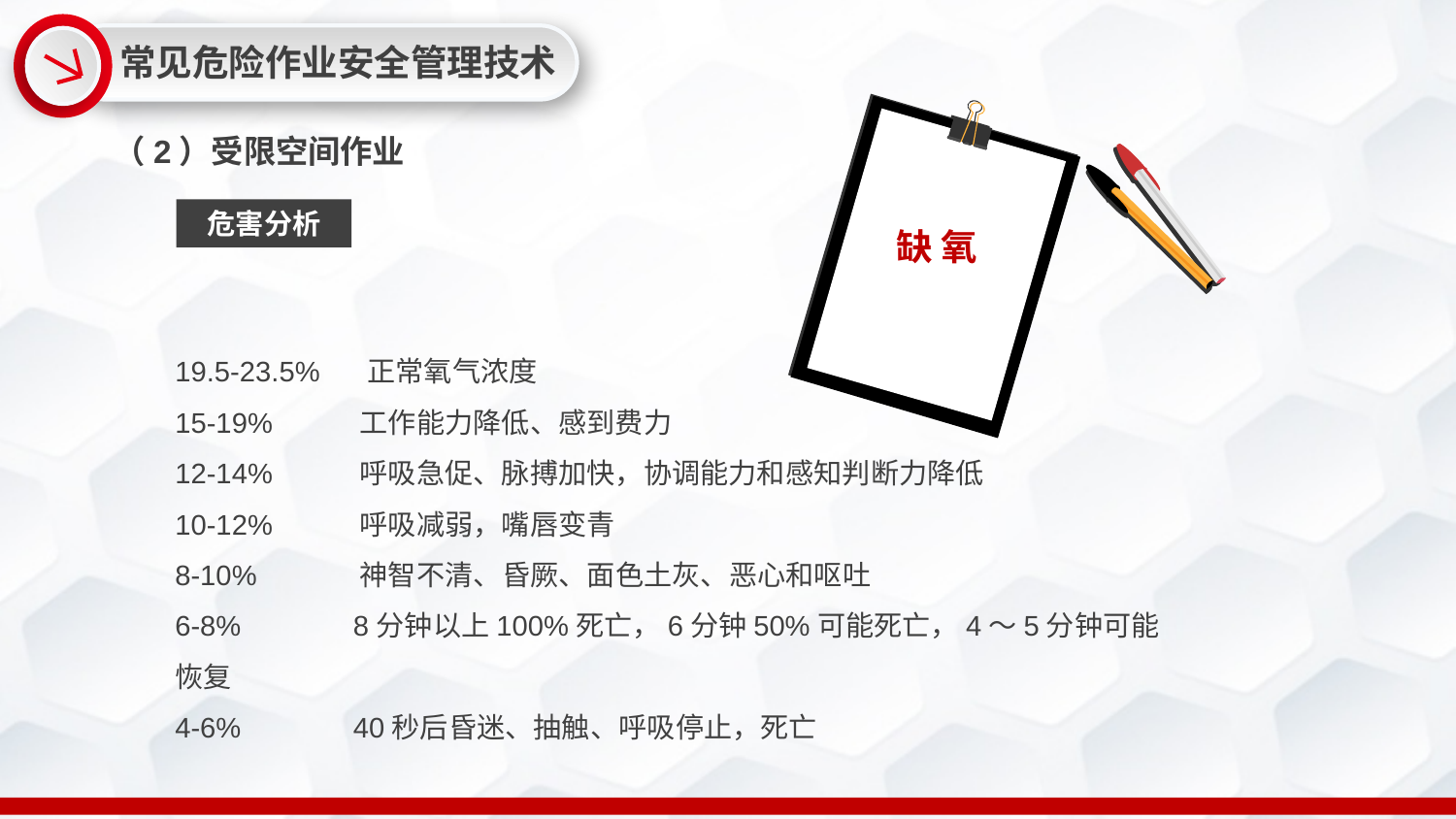

常见危险作业安全管理技术

（2）受限空间作业
危害分析
缺 氧
19.5-23.5%     正常氧气浓度
15-19%          工作能力降低、感到费力
12-14%          呼吸急促、脉搏加快，协调能力和感知判断力降低
10-12%          呼吸减弱，嘴唇变青
8-10%            神智不清、昏厥、面色土灰、恶心和呕吐
6-8%              8分钟以上100%死亡，6分钟50%可能死亡，4～5分钟可能恢复
4-6%              40秒后昏迷、抽触、呼吸停止，死亡